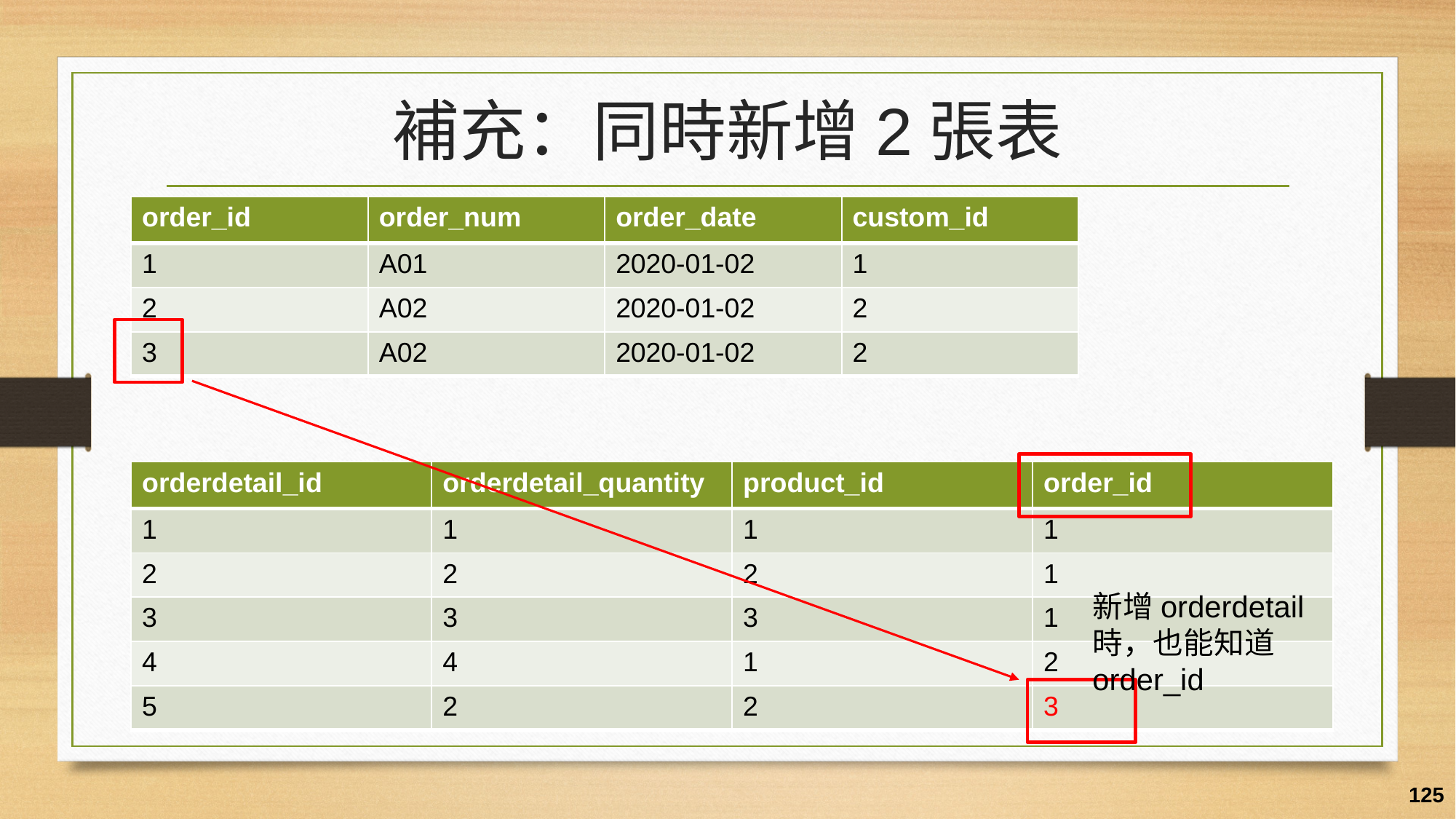

# 補充：同時新增2張表
| order\_id | order\_num | order\_date | custom\_id |
| --- | --- | --- | --- |
| 1 | A01 | 2020-01-02 | 1 |
| 2 | A02 | 2020-01-02 | 2 |

| 3 | A02 | 2020-01-02 | 2 |
| --- | --- | --- | --- |

| orderdetail\_id | orderdetail\_quantity | product\_id | order\_id |
| --- | --- | --- | --- |
| 1 | 1 | 1 | 1 |
| 2 | 2 | 2 | 1 |
| 3 | 3 | 3 | 1 |
| 4 | 4 | 1 | 2 |
新增orderdetail時，也能知道order_id

| 5 | 2 | 2 | 3 |
| --- | --- | --- | --- |
125